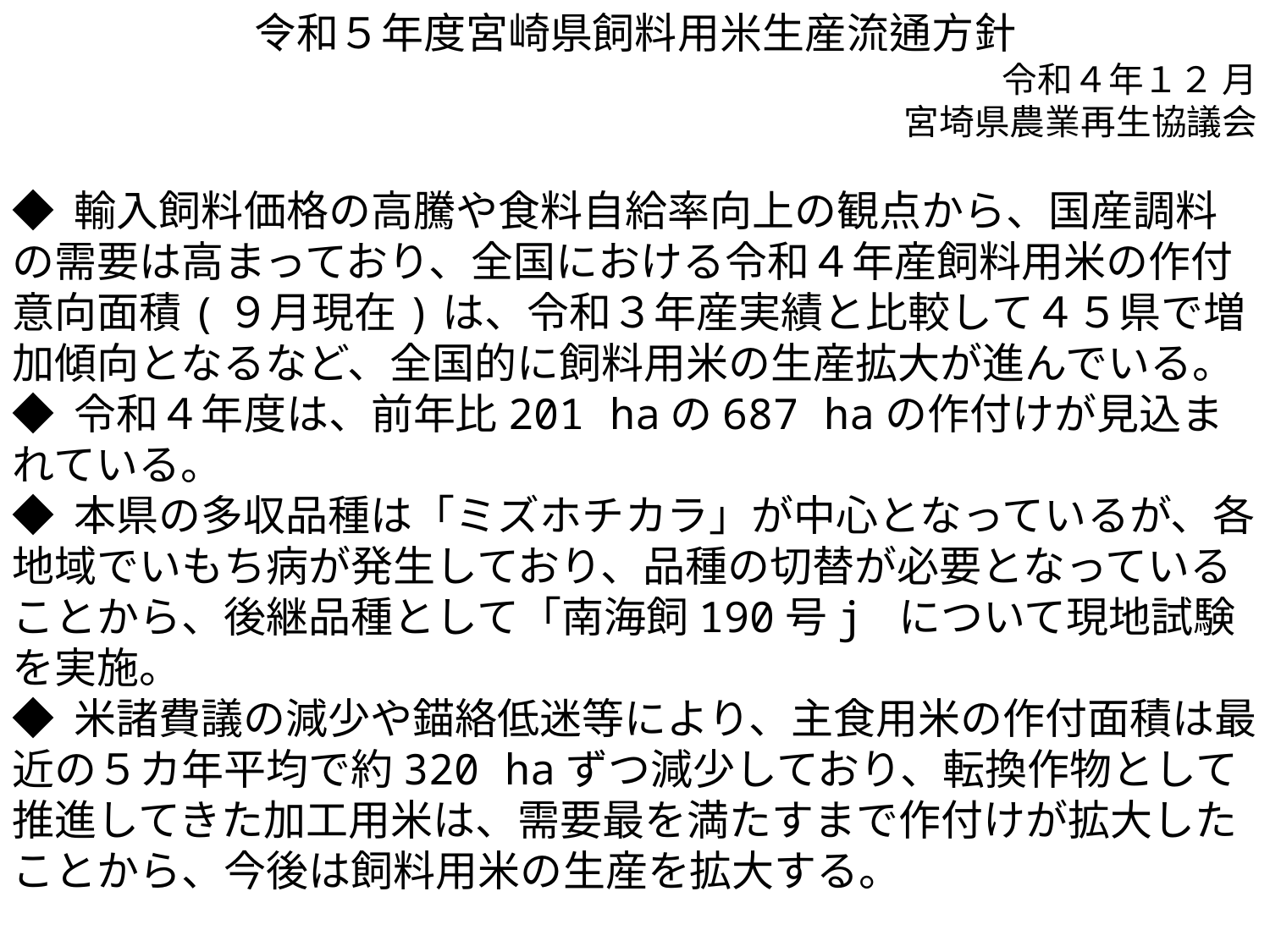

令和５年度宮崎県飼料用米生産流通方針
令和４年１２ 月
宮埼県農業再生協議会

◆ 輸入飼料価格の高騰や食料自給率向上の観点から、国産調料の需要は高まっており、全国における令和４年産飼料用米の作付意向面積(９月現在)は、令和３年産実績と比較して４５県で増加傾向となるなど、全国的に飼料用米の生産拡大が進んでいる。
◆ 令和４年度は、前年比201 haの687 haの作付けが見込まれている。
◆ 本県の多収品種は「ミズホチカラ」が中心となっているが、各地域でいもち病が発生しており、品種の切替が必要となっていることから、後継品種として「南海飼190号j について現地試験を実施。
◆ 米諸費議の減少や錨絡低迷等により、主食用米の作付面積は最近の５カ年平均で約320 haずつ減少しており、転換作物として推進してきた加工用米は、需要最を満たすまで作付けが拡大したことから、今後は飼料用米の生産を拡大する。